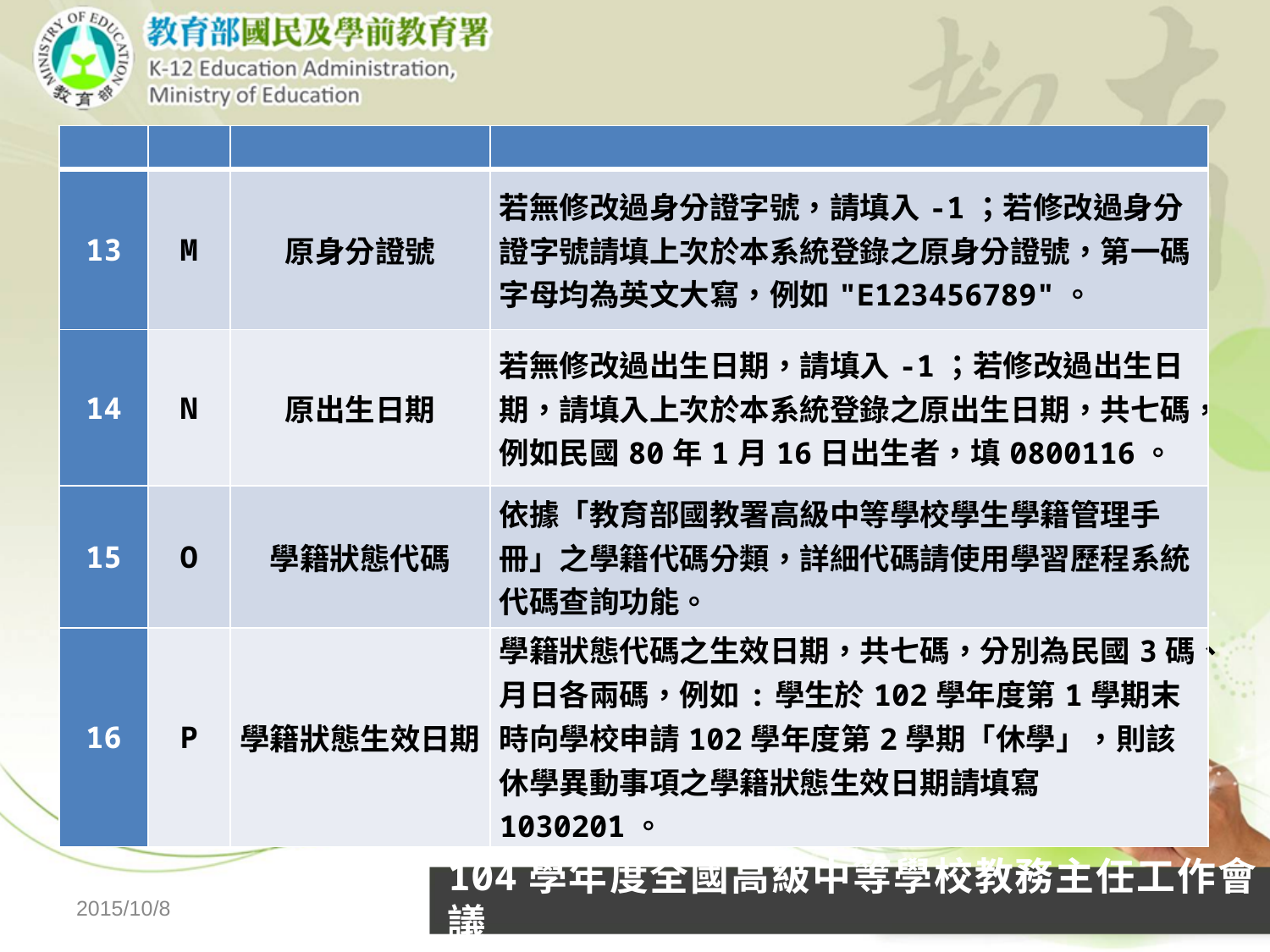

|  |  |  |  |
| --- | --- | --- | --- |
| 13 | M | 原身分證號 | 若無修改過身分證字號，請填入-1；若修改過身分證字號請填上次於本系統登錄之原身分證號，第一碼字母均為英文大寫，例如"E123456789"。 |
| 14 | N | 原出生日期 | 若無修改過出生日期，請填入-1；若修改過出生日期，請填入上次於本系統登錄之原出生日期，共七碼，例如民國80年1月16日出生者，填0800116。 |
| 15 | O | 學籍狀態代碼 | 依據「教育部國教署高級中等學校學生學籍管理手冊」之學籍代碼分類，詳細代碼請使用學習歷程系統代碼查詢功能。 |
| 16 | P | 學籍狀態生效日期 | 學籍狀態代碼之生效日期，共七碼，分別為民國3碼、月日各兩碼，例如:學生於102學年度第1學期末時向學校申請102學年度第2學期「休學」，則該休學異動事項之學籍狀態生效日期請填寫1030201。 |
104學年度全國高級中等學校教務主任工作會議
2015/10/8
北區校長會議-1030819
20